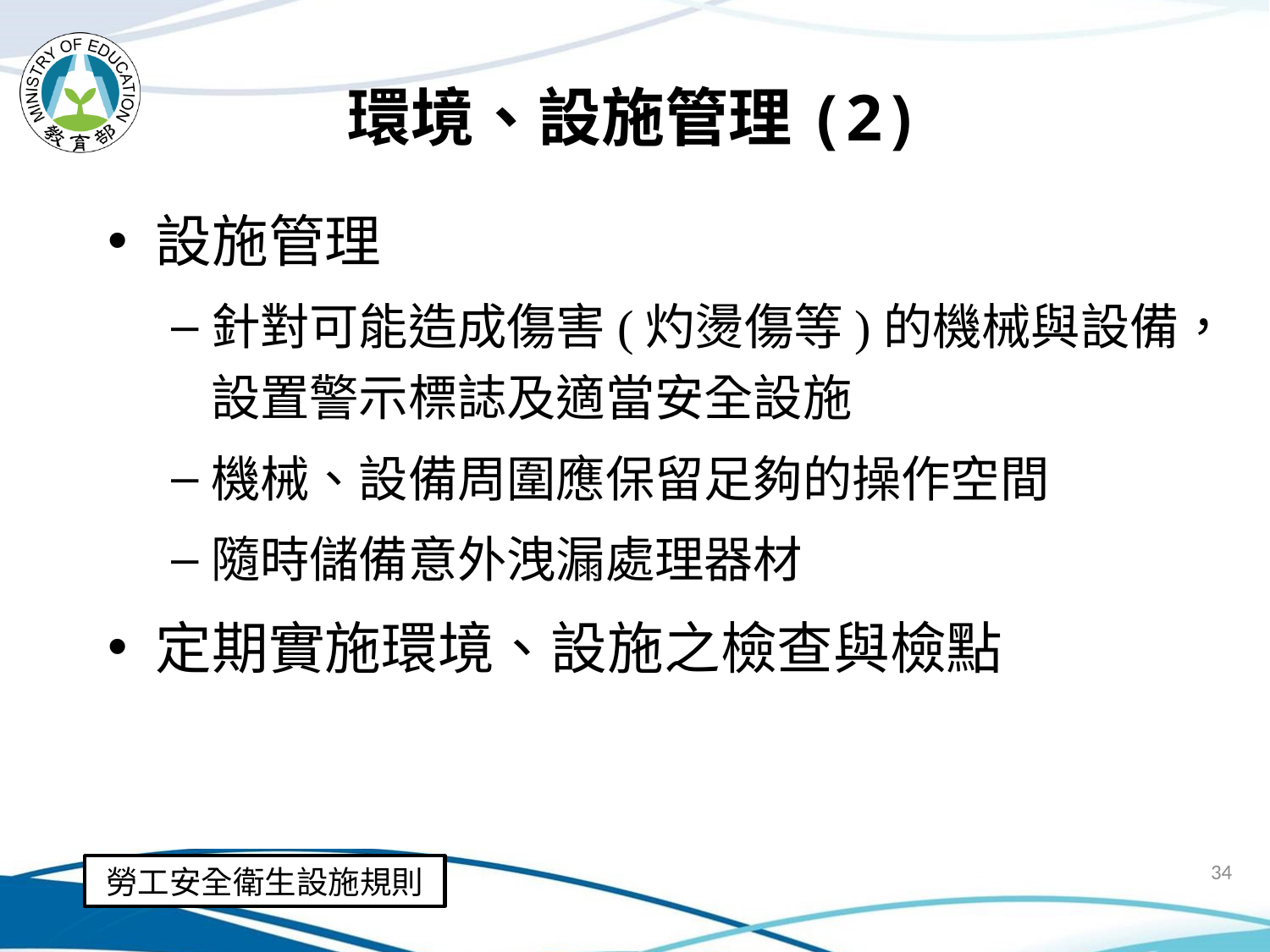

# 環境、設施管理(2)
設施管理
針對可能造成傷害(灼燙傷等)的機械與設備，設置警示標誌及適當安全設施
機械、設備周圍應保留足夠的操作空間
隨時儲備意外洩漏處理器材
定期實施環境、設施之檢查與檢點
34
勞工安全衛生設施規則